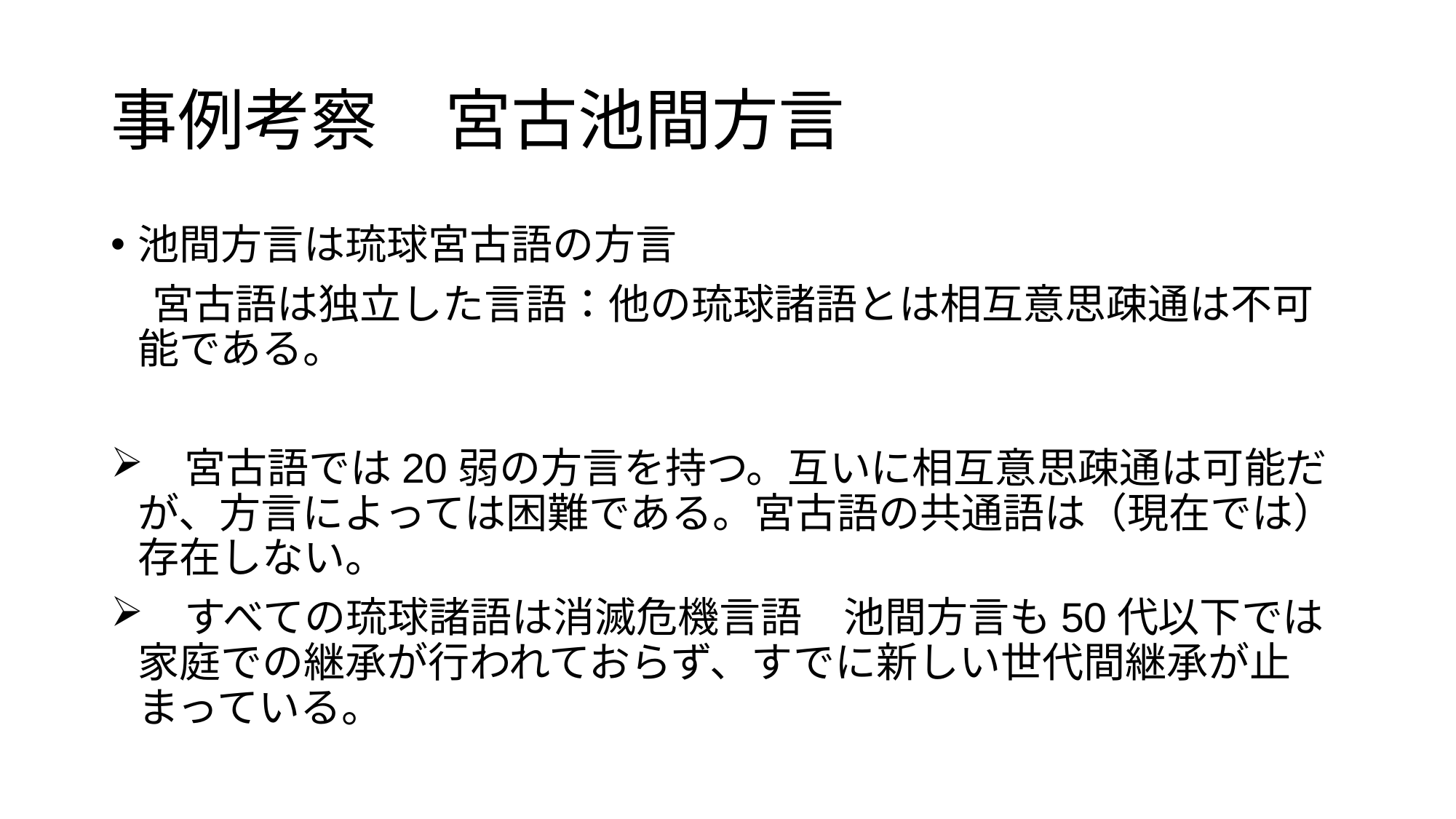

# 事例考察　宮古池間方言
池間方言は琉球宮古語の方言
　宮古語は独立した言語：他の琉球諸語とは相互意思疎通は不可能である。

　宮古語では20弱の方言を持つ。互いに相互意思疎通は可能だが、方言によっては困難である。宮古語の共通語は（現在では）存在しない。
　すべての琉球諸語は消滅危機言語　池間方言も50代以下では家庭での継承が行われておらず、すでに新しい世代間継承が止まっている。